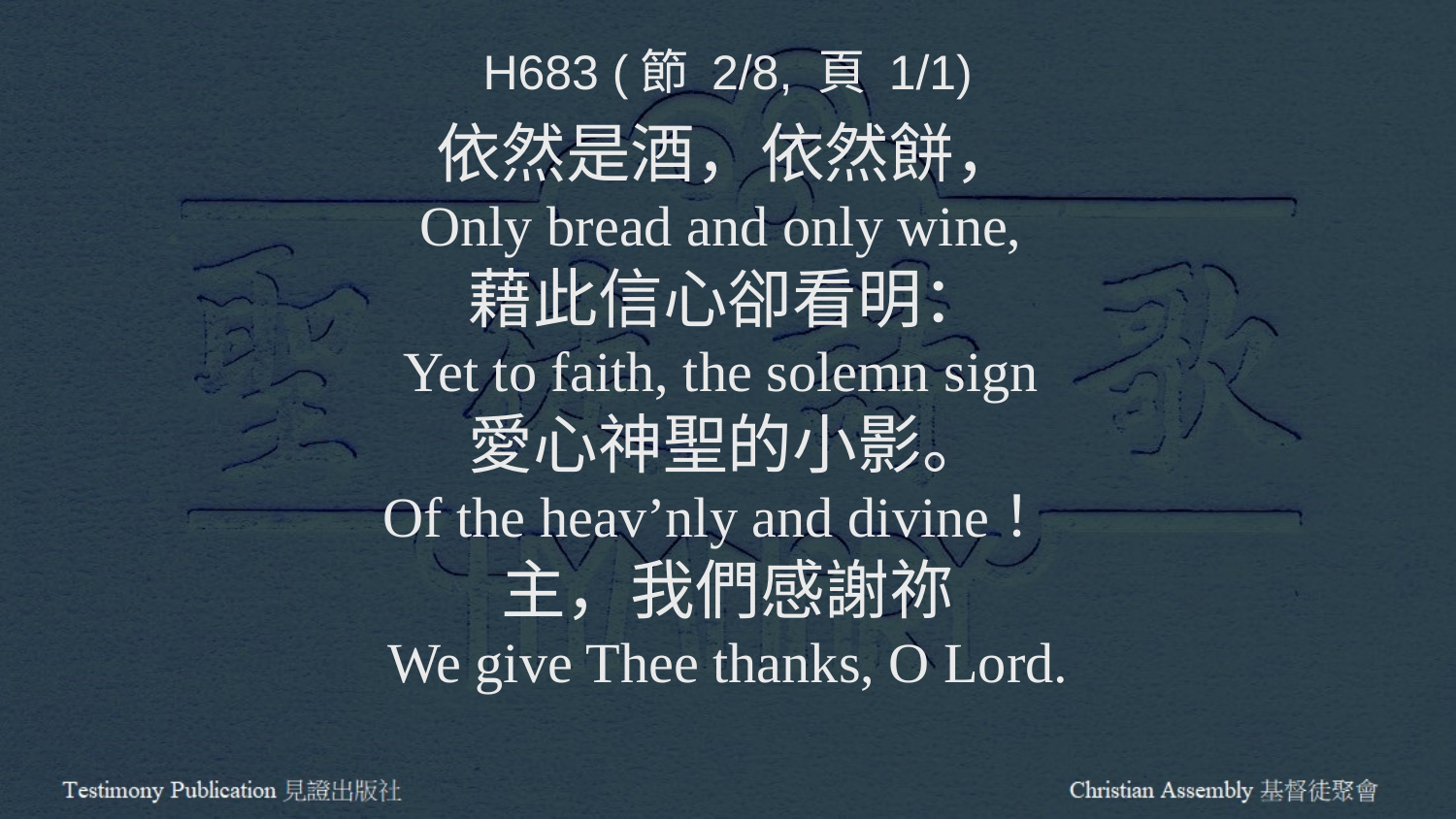

H683 (節 2/8, 頁 1/1)
依然是酒，依然餅，
Only bread and only wine,
藉此信心卻看明：
Yet to faith, the solemn sign
愛心神聖的小影。
Of the heav’nly and divine！
主，我們感謝祢
We give Thee thanks, O Lord.